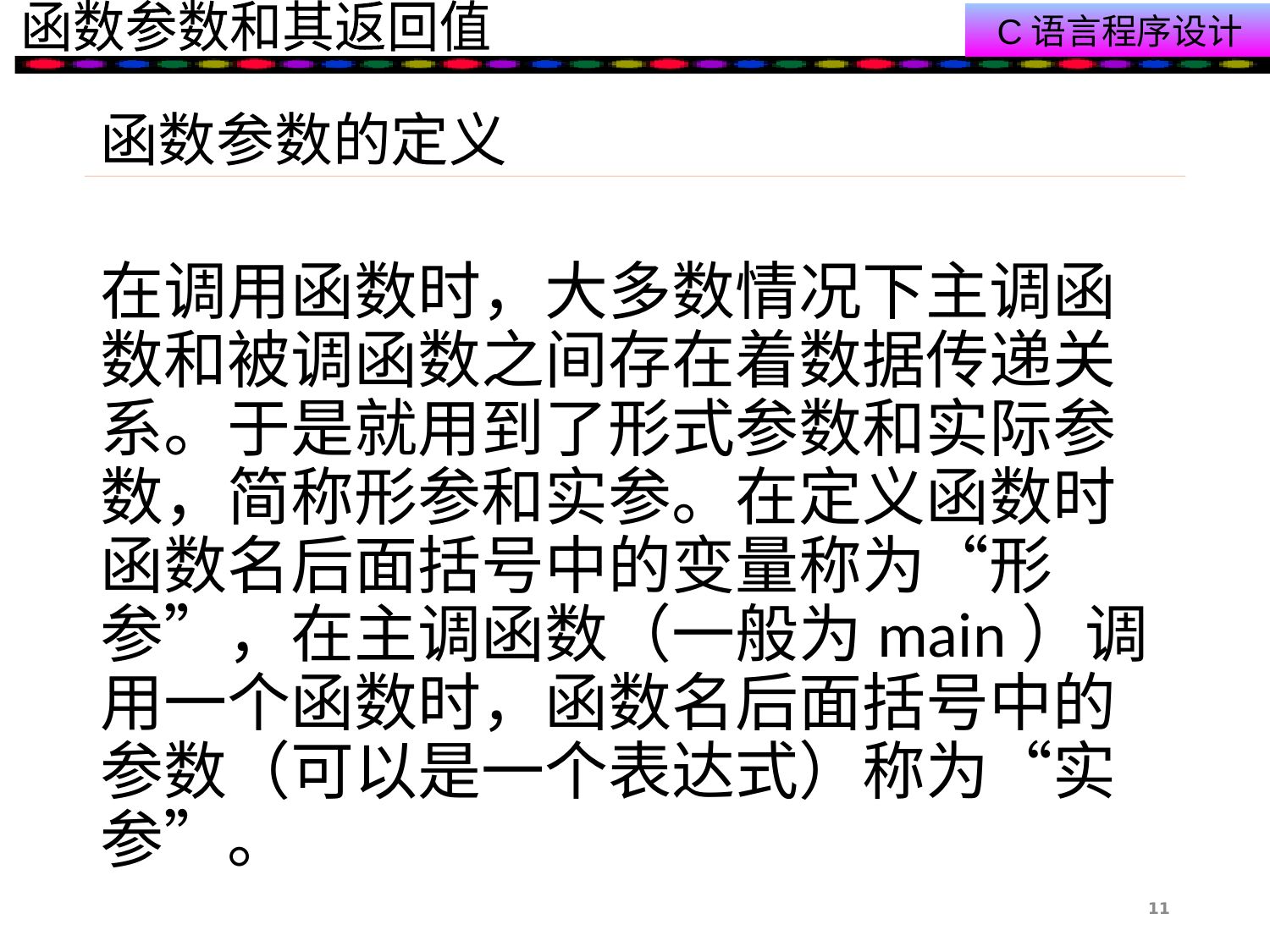

# 函数参数的定义
在调用函数时，大多数情况下主调函数和被调函数之间存在着数据传递关系。于是就用到了形式参数和实际参数，简称形参和实参。在定义函数时函数名后面括号中的变量称为“形参”，在主调函数（一般为main）调用一个函数时，函数名后面括号中的参数（可以是一个表达式）称为“实参”。
11